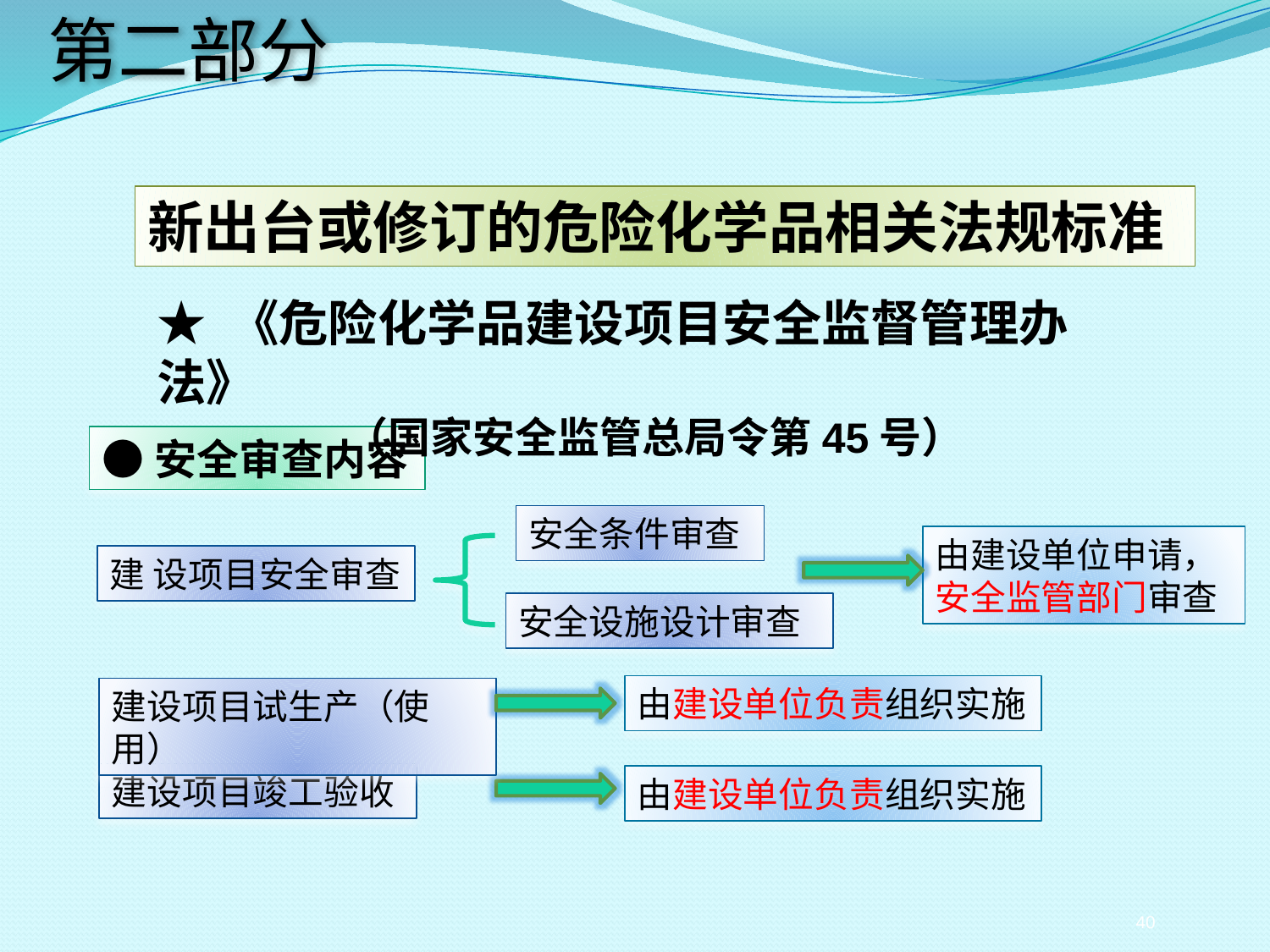

第二部分
新出台或修订的危险化学品相关法规标准
★ 《危险化学品建设项目安全监督管理办法》
（国家安全监管总局令第45号）
●安全审查内容
安全条件审查
由建设单位申请，
安全监管部门审查

建 设项目安全审查

安全设施设计审查
由建设单位负责组织实施
建设项目试生产（使用）

建设项目竣工验收
由建设单位负责组织实施

40